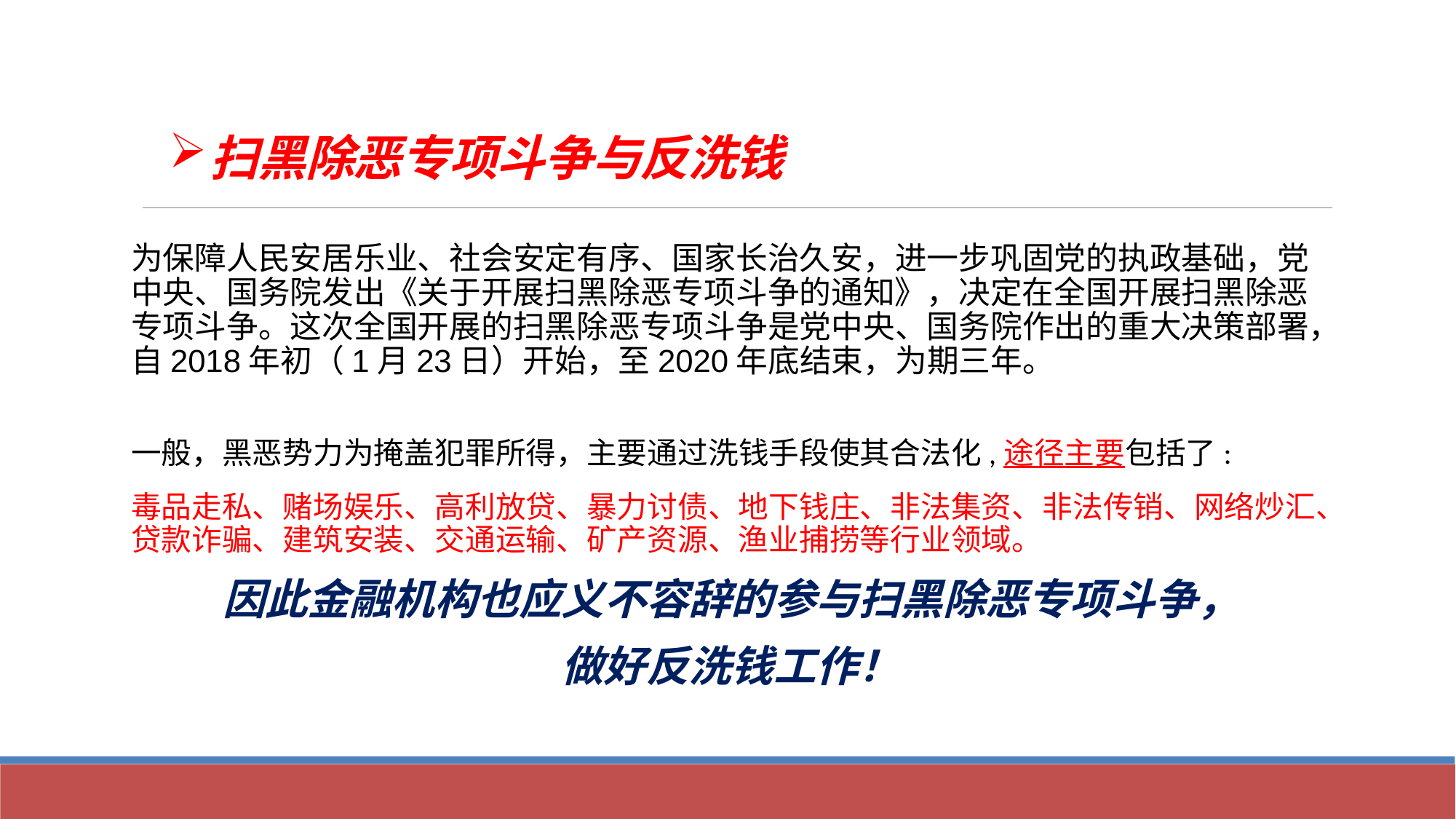

# 扫黑除恶专项斗争与反洗钱
为保障人民安居乐业、社会安定有序、国家长治久安，进一步巩固党的执政基础，党中央、国务院发出《关于开展扫黑除恶专项斗争的通知》，决定在全国开展扫黑除恶专项斗争。这次全国开展的扫黑除恶专项斗争是党中央、国务院作出的重大决策部署，自2018年初（1月23日）开始，至2020年底结束，为期三年。
一般，黑恶势力为掩盖犯罪所得，主要通过洗钱手段使其合法化,途径主要包括了:
毒品走私、赌场娱乐、高利放贷、暴力讨债、地下钱庄、非法集资、非法传销、网络炒汇、贷款诈骗、建筑安装、交通运输、矿产资源、渔业捕捞等行业领域。
因此金融机构也应义不容辞的参与扫黑除恶专项斗争，
做好反洗钱工作！